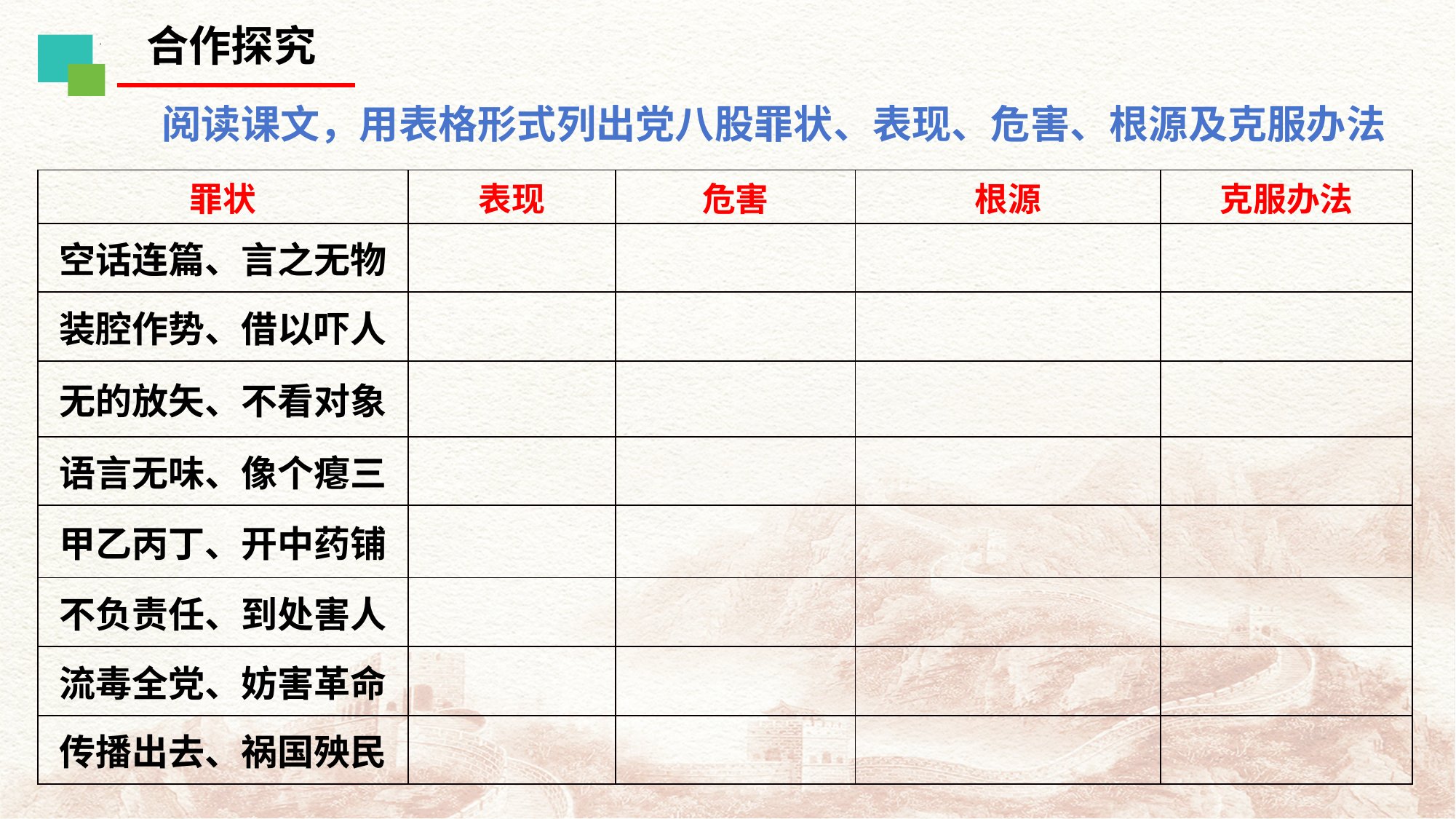

合作探究

阅读课文，用表格形式列出党八股罪状、表现、危害、根源及克服办法
| 罪状 | 表现 | 危害 | 根源 | 克服办法 |
| --- | --- | --- | --- | --- |
| 空话连篇、言之无物 |  |  |  |  |
| 装腔作势、借以吓人 |  |  |  |  |
| 无的放矢、不看对象 |  |  |  |  |
| 语言无味、像个瘪三 |  |  |  |  |
| 甲乙丙丁、开中药铺 |  |  |  |  |
| 不负责任、到处害人 |  |  |  |  |
| 流毒全党、妨害革命 |  |  |  |  |
| 传播出去、祸国殃民 |  |  |  |  |